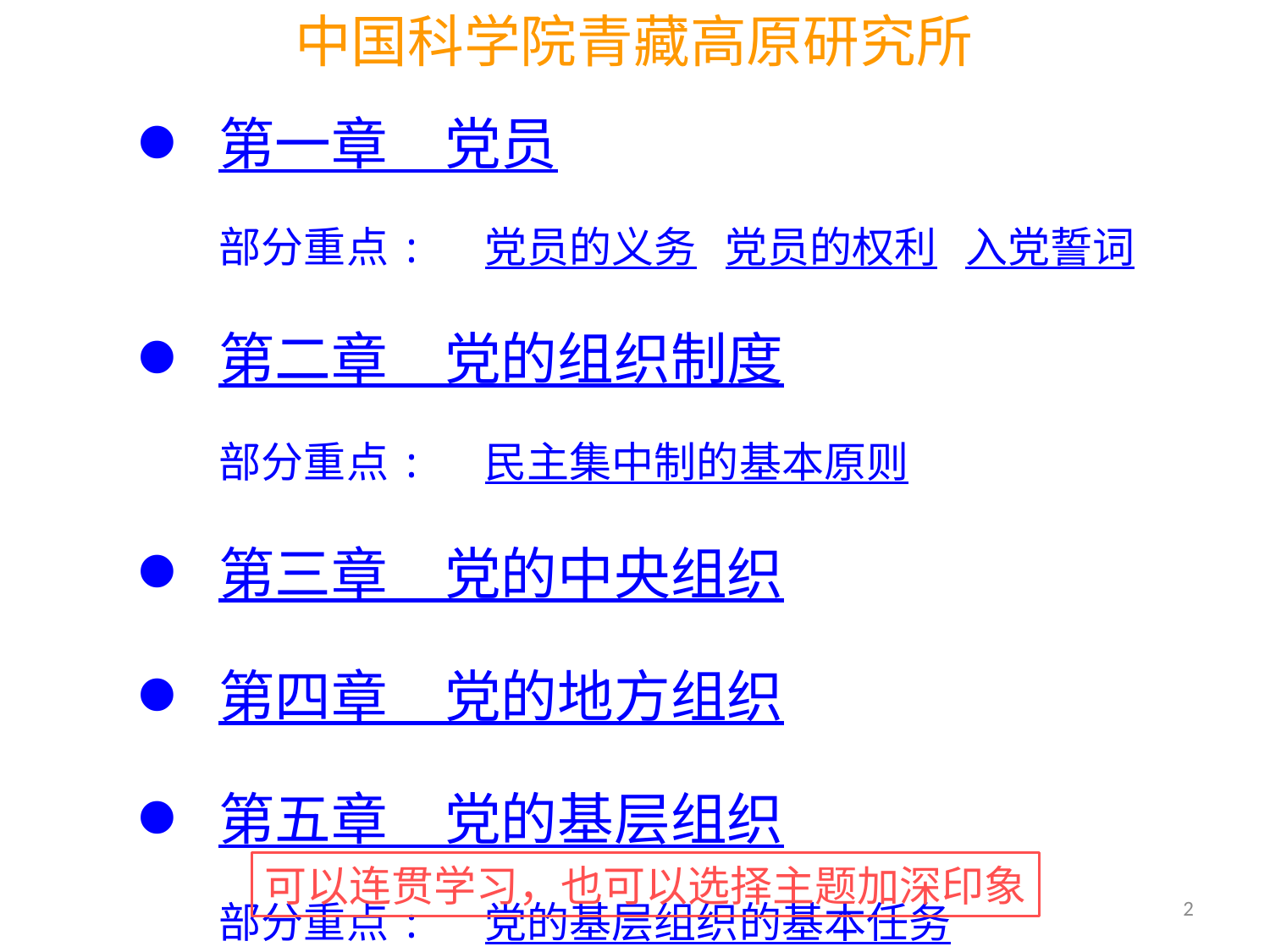

第一章　党员
 部分重点:  党员的义务   党员的权利   入党誓词
 第二章　党的组织制度
 部分重点:  民主集中制的基本原则
 第三章　党的中央组织
 第四章　党的地方组织
 第五章　党的基层组织
 部分重点:  党的基层组织的基本任务
可以连贯学习，也可以选择主题加深印象
2